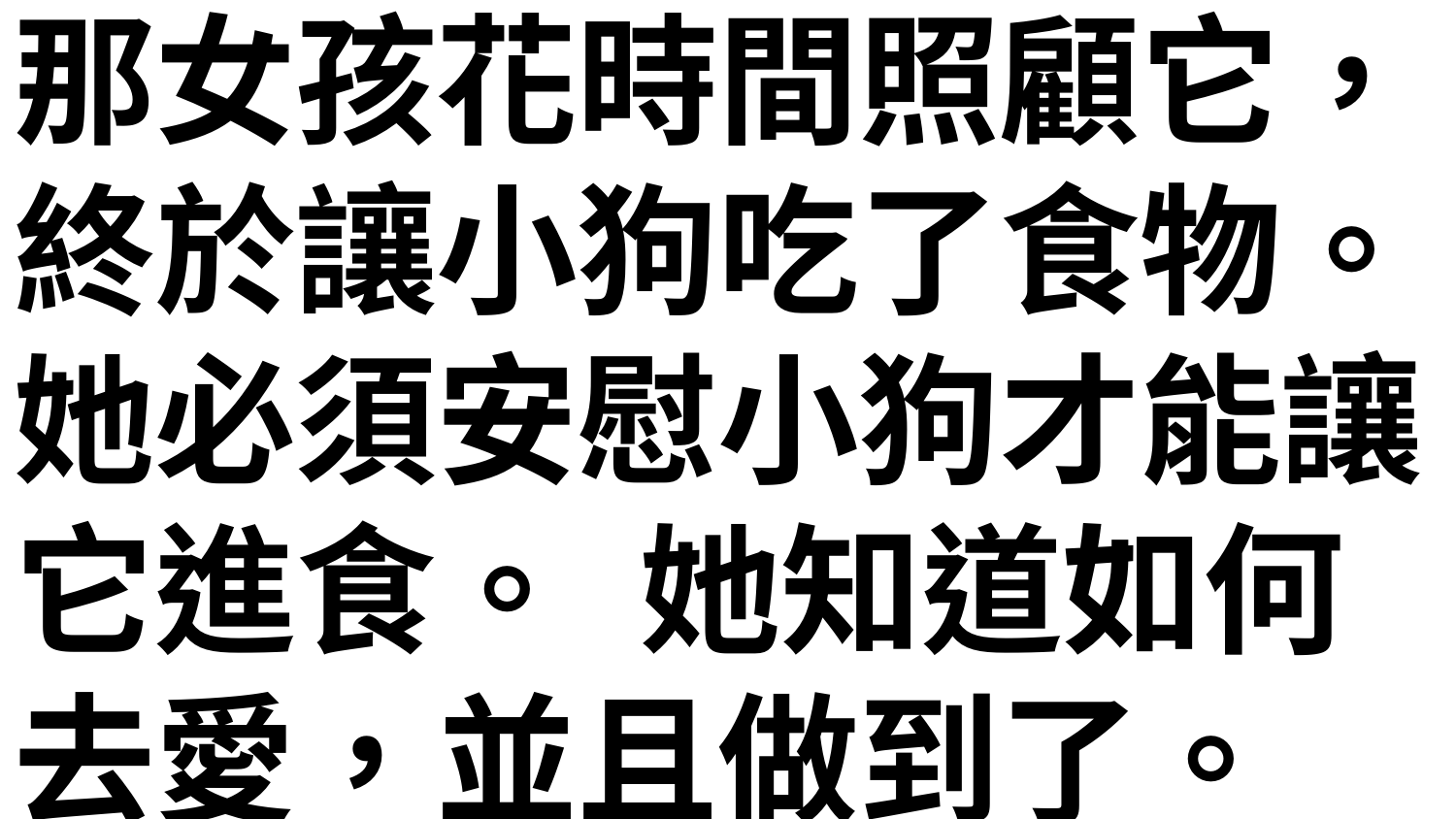

那女孩花時間照顧它，終於讓小狗吃了食物。 她必須安慰小狗才能讓它進食。  她知道如何去愛，並且做到了。